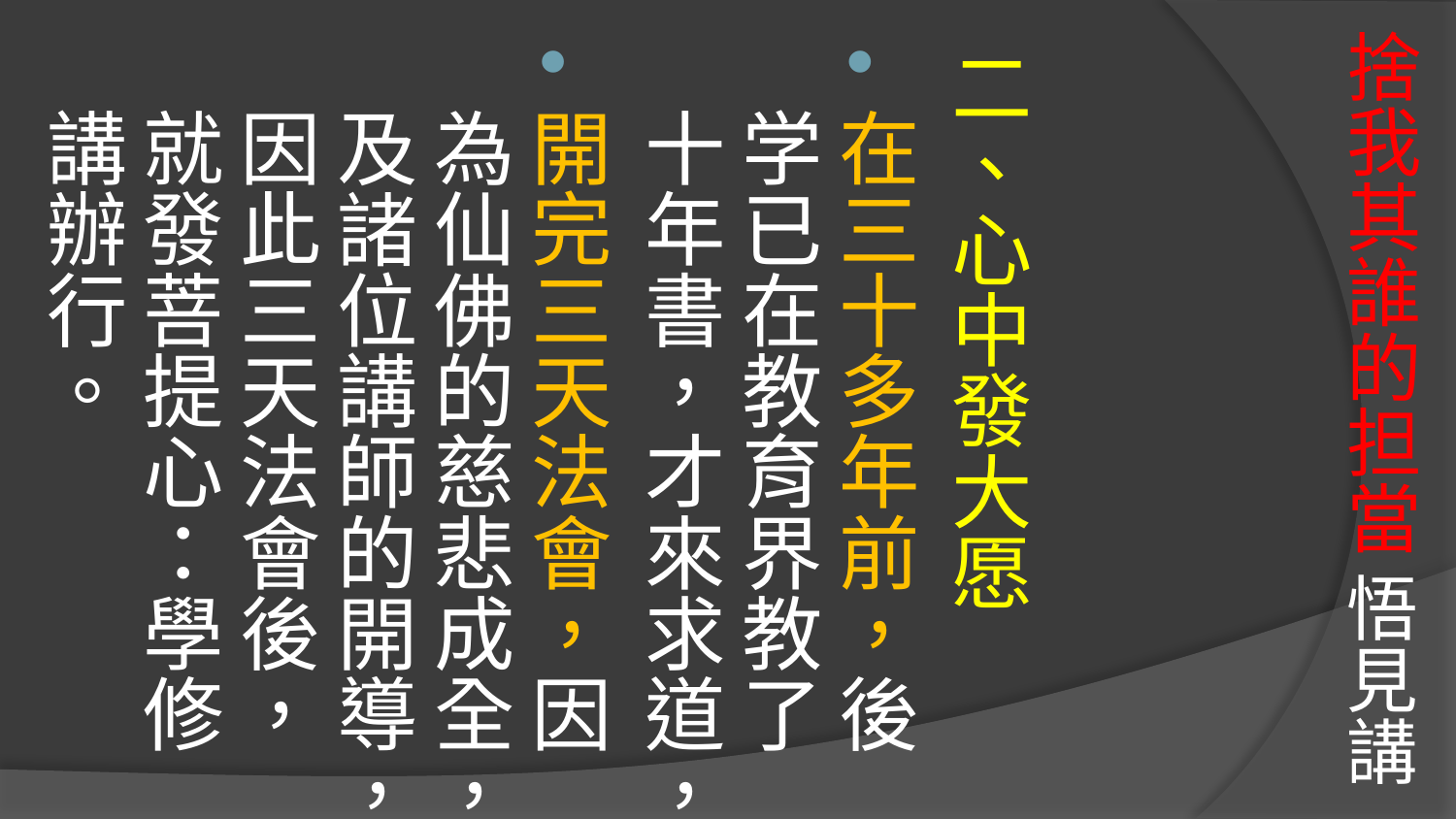

# 捨我其誰的担當 悟見講
二、心中發大愿
在三十多年前，後学已在教育界教了十年書，才來求道，
開完三天法會，因為仙佛的慈悲成全，及諸位講師的開導，因此三天法會後，就發菩提心：學修講辦行。